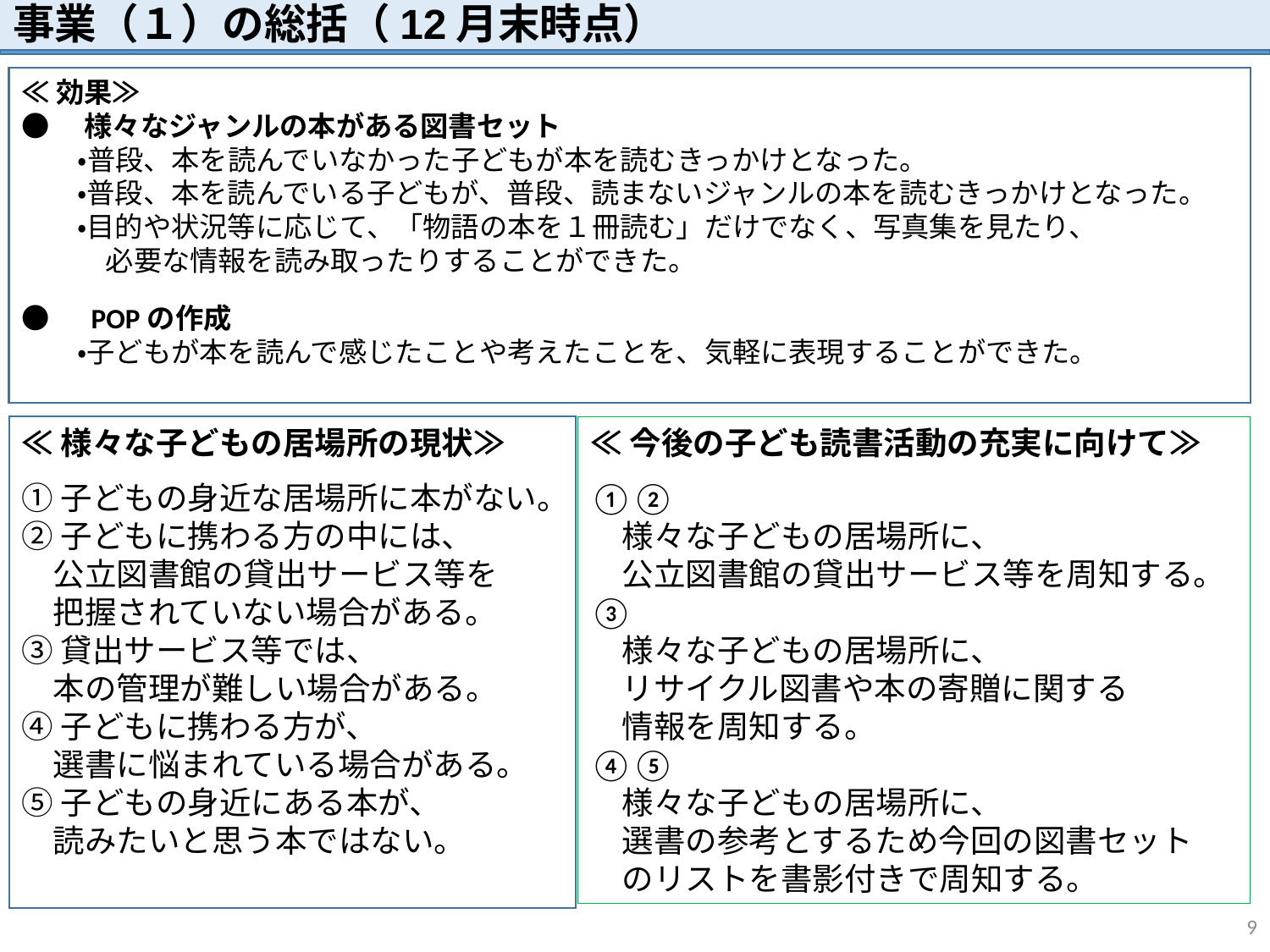

# 事業（１）の総括（12月末時点）

≪効果≫
●　様々なジャンルの本がある図書セット
　　・普段、本を読んでいなかった子どもが本を読むきっかけとなった。
　　・普段、本を読んでいる子どもが、普段、読まないジャンルの本を読むきっかけとなった。
　　・目的や状況等に応じて、「物語の本を１冊読む」だけでなく、写真集を見たり、
　　　必要な情報を読み取ったりすることができた。

●　POPの作成
　　・子どもが本を読んで感じたことや考えたことを、気軽に表現することができた。
≪様々な子どもの居場所の現状≫

①子どもの身近な居場所に本がない。
②子どもに携わる方の中には、
　公立図書館の貸出サービス等を
　把握されていない場合がある。
③貸出サービス等では、
　本の管理が難しい場合がある。
④子どもに携わる方が、
　選書に悩まれている場合がある。
⑤子どもの身近にある本が、
　読みたいと思う本ではない。

≪今後の子ども読書活動の充実に向けて≫

①②
　様々な子どもの居場所に、
　公立図書館の貸出サービス等を周知する。
③
　様々な子どもの居場所に、
　リサイクル図書や本の寄贈に関する
　情報を周知する。
④⑤
　様々な子どもの居場所に、
　選書の参考とするため今回の図書セット
　のリストを書影付きで周知する。
9